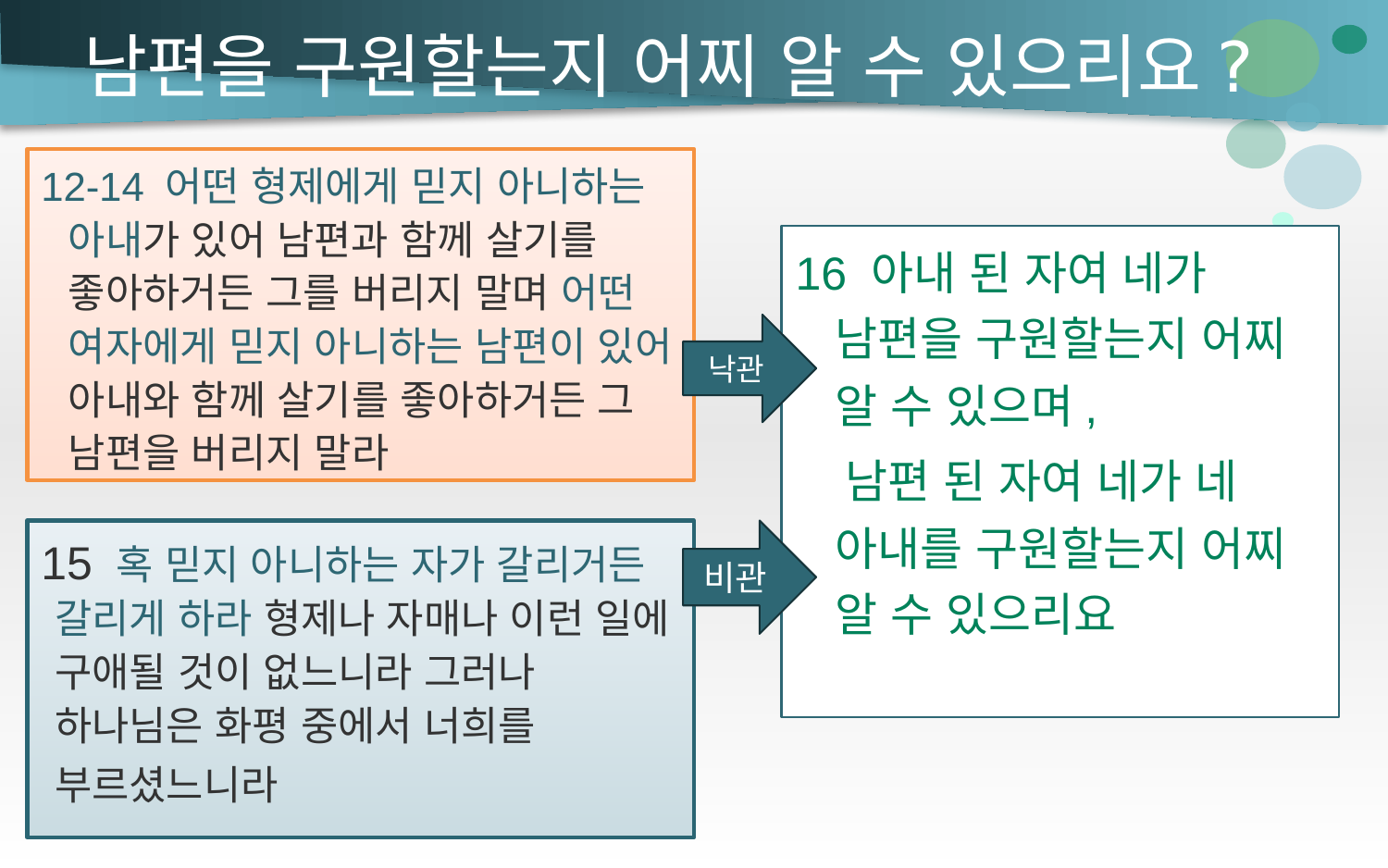

# 남편을 구원할는지 어찌 알 수 있으리요?
12-14 어떤 형제에게 믿지 아니하는 아내가 있어 남편과 함께 살기를 좋아하거든 그를 버리지 말며 어떤 여자에게 믿지 아니하는 남편이 있어 아내와 함께 살기를 좋아하거든 그 남편을 버리지 말라
16 아내 된 자여 네가 남편을 구원할는지 어찌 알 수 있으며,
   남편 된 자여 네가 네 아내를 구원할는지 어찌 알 수 있으리요
낙관
15 혹 믿지 아니하는 자가 갈리거든 갈리게 하라 형제나 자매나 이런 일에 구애될 것이 없느니라 그러나 하나님은 화평 중에서 너희를 부르셨느니라
비관